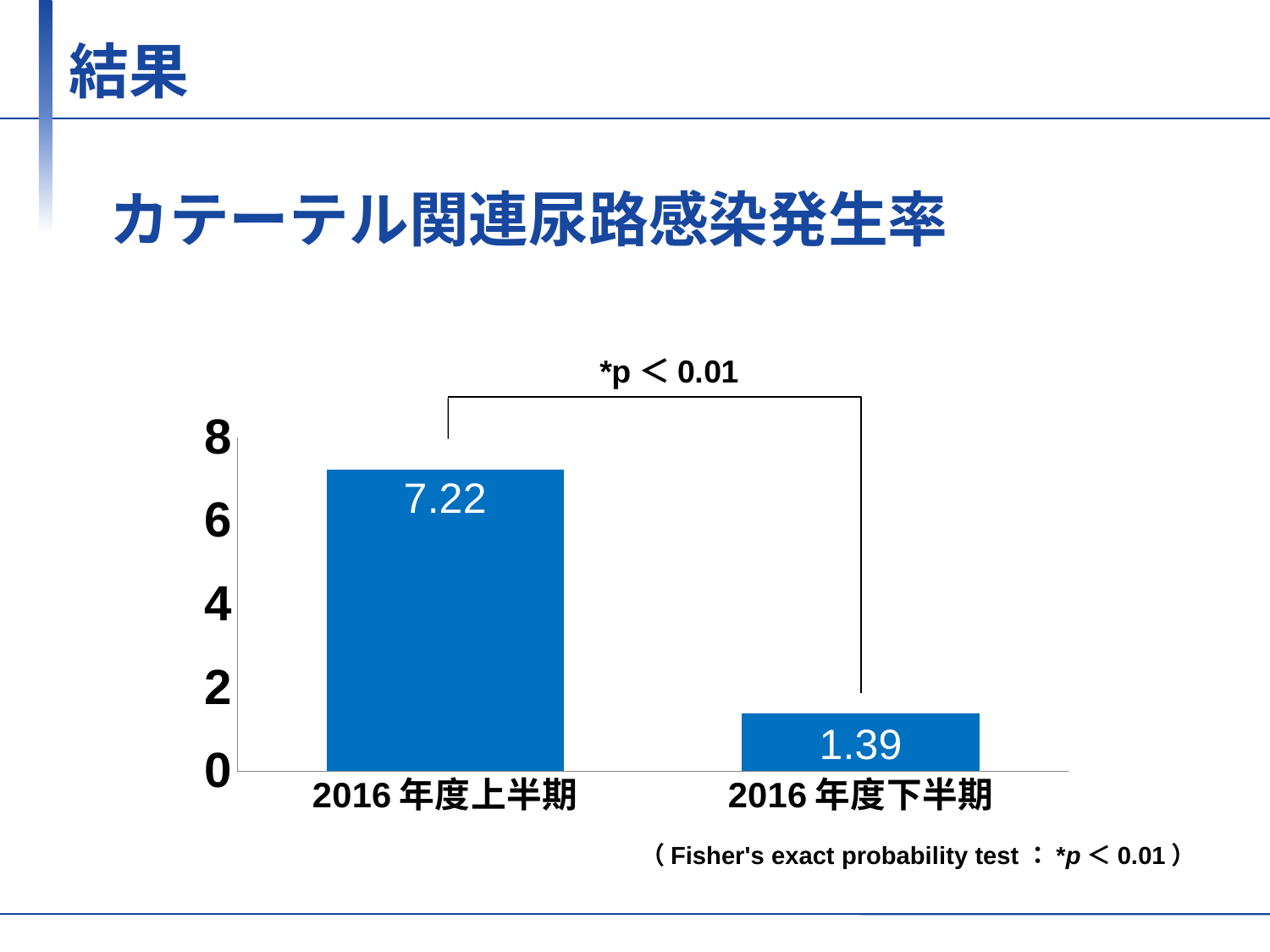

結果
# カテーテル関連尿路感染発生率

### Chart

| Category |
|---|

### Chart: *p＜0.01

| Category |  |
|---|---|
| 2016年度上半期 | 7.22 |
| 2016年度下半期 | 1.3900000000000001 |
（Fisher's exact probability test：*p＜0.01）